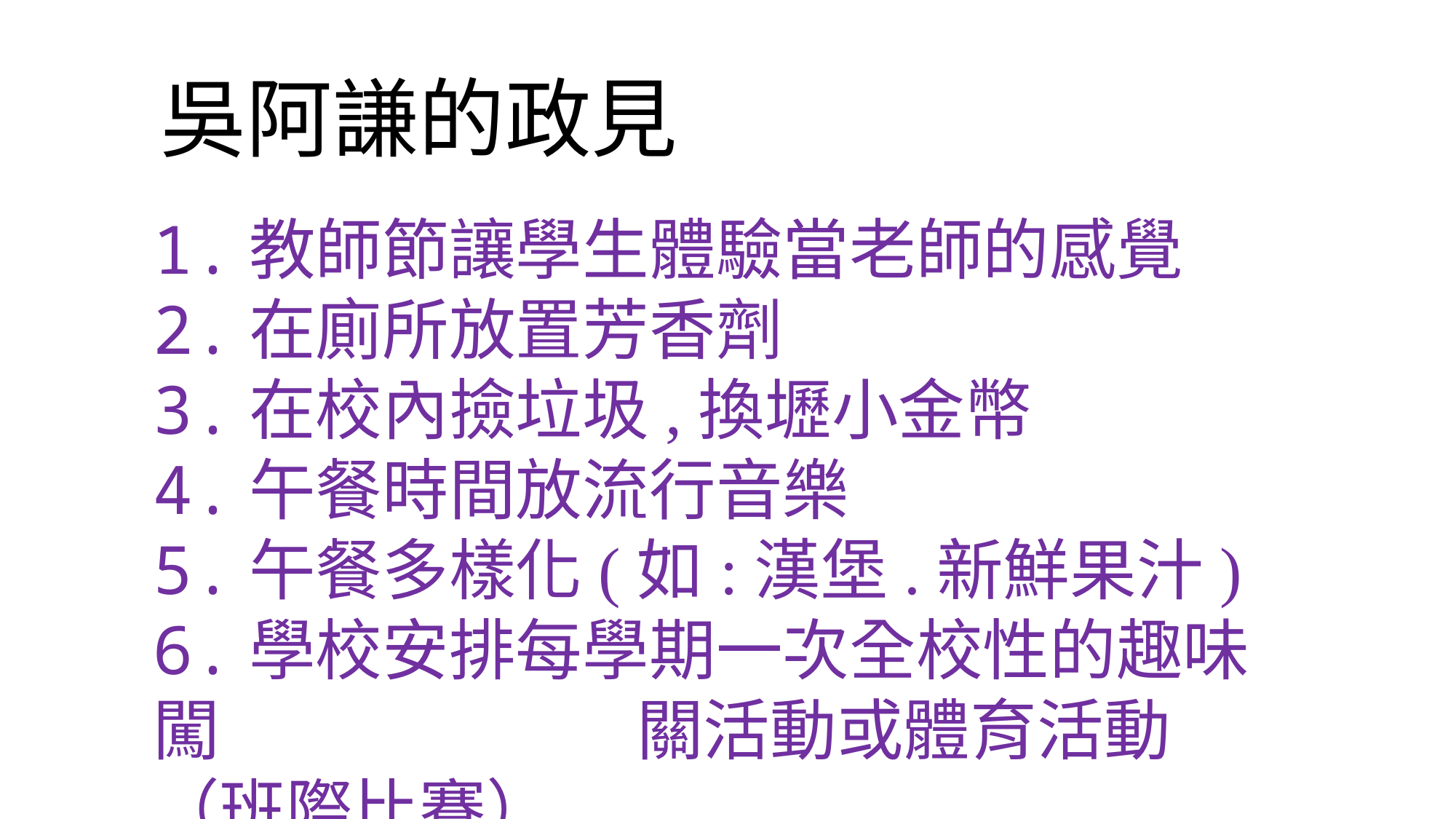

# 吳阿謙的政見
1.教師節讓學生體驗當老師的感覺
2.在廁所放置芳香劑
3.在校內撿垃圾,換壢小金幣
4.午餐時間放流行音樂
5.午餐多樣化(如:漢堡.新鮮果汁)
6.學校安排每學期一次全校性的趣味闖                            關活動或體育活動（班際比賽）